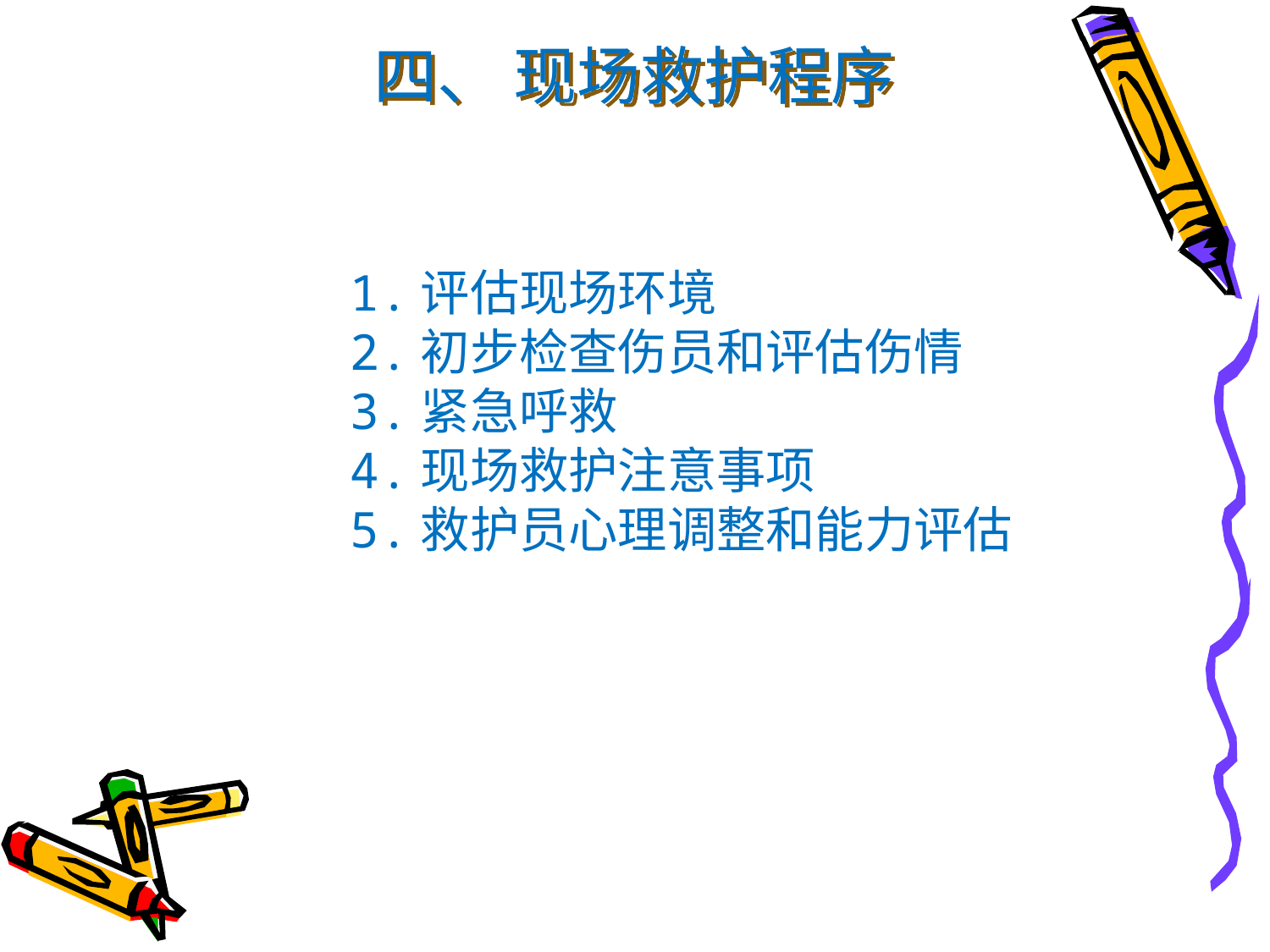

四、 现场救护程序
1.评估现场环境
2.初步检查伤员和评估伤情
3.紧急呼救
4.现场救护注意事项
5.救护员心理调整和能力评估